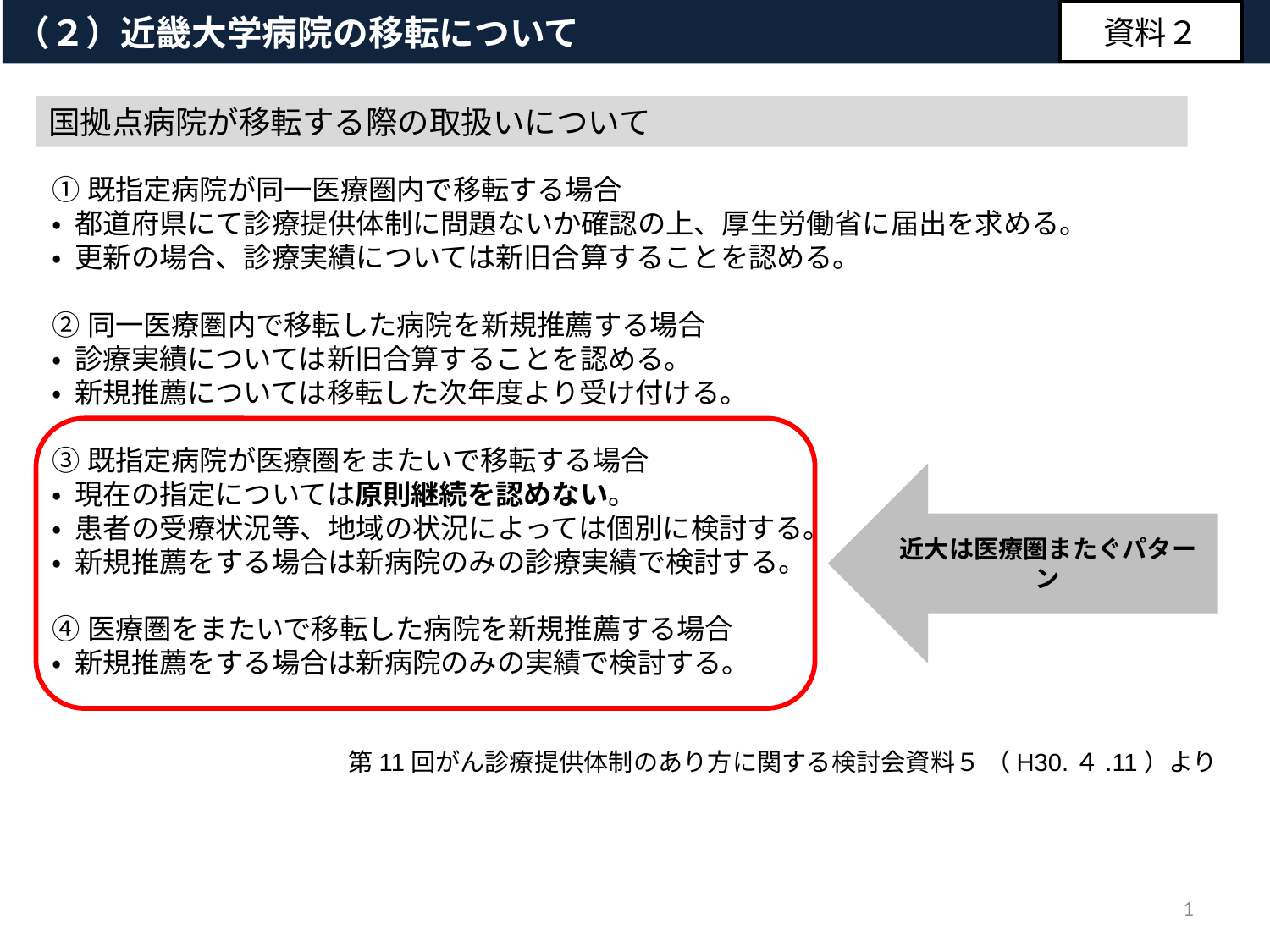

（２）近畿大学病院の移転について
資料２
国拠点病院が移転する際の取扱いについて
①既指定病院が同一医療圏内で移転する場合
• 都道府県にて診療提供体制に問題ないか確認の上、厚生労働省に届出を求める。
• 更新の場合、診療実績については新旧合算することを認める。

②同一医療圏内で移転した病院を新規推薦する場合
• 診療実績については新旧合算することを認める。
• 新規推薦については移転した次年度より受け付ける。

③既指定病院が医療圏をまたいで移転する場合
• 現在の指定については原則継続を認めない。
• 患者の受療状況等、地域の状況によっては個別に検討する。
• 新規推薦をする場合は新病院のみの診療実績で検討する。

④医療圏をまたいで移転した病院を新規推薦する場合
• 新規推薦をする場合は新病院のみの実績で検討する。

第11回がん診療提供体制のあり方に関する検討会資料５ （H30.４.11）より

近大は医療圏またぐパターン
1